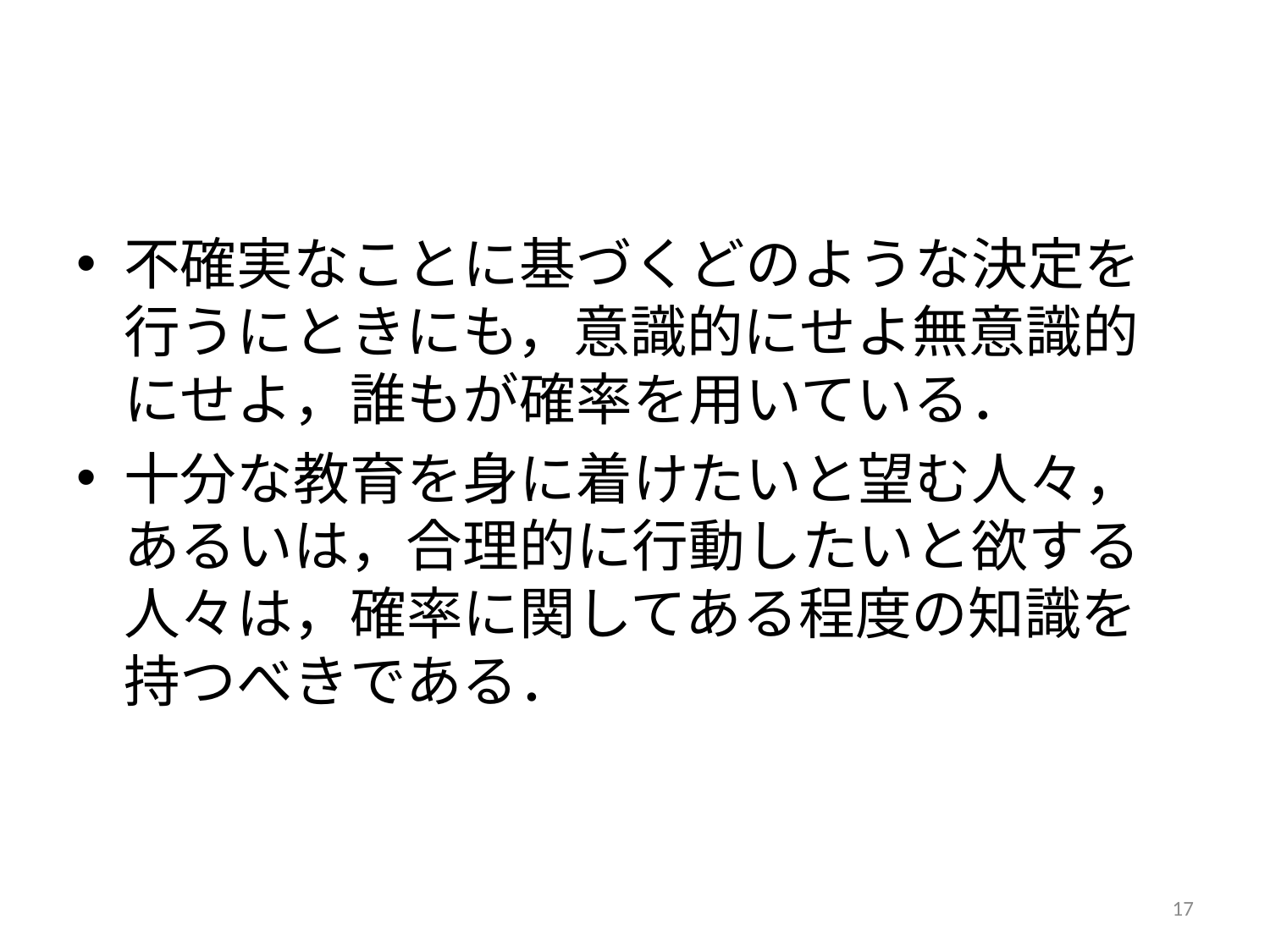

#
不確実なことに基づくどのような決定を行うにときにも，意識的にせよ無意識的にせよ，誰もが確率を用いている．
十分な教育を身に着けたいと望む人々，あるいは，合理的に行動したいと欲する人々は，確率に関してある程度の知識を持つべきである．
17